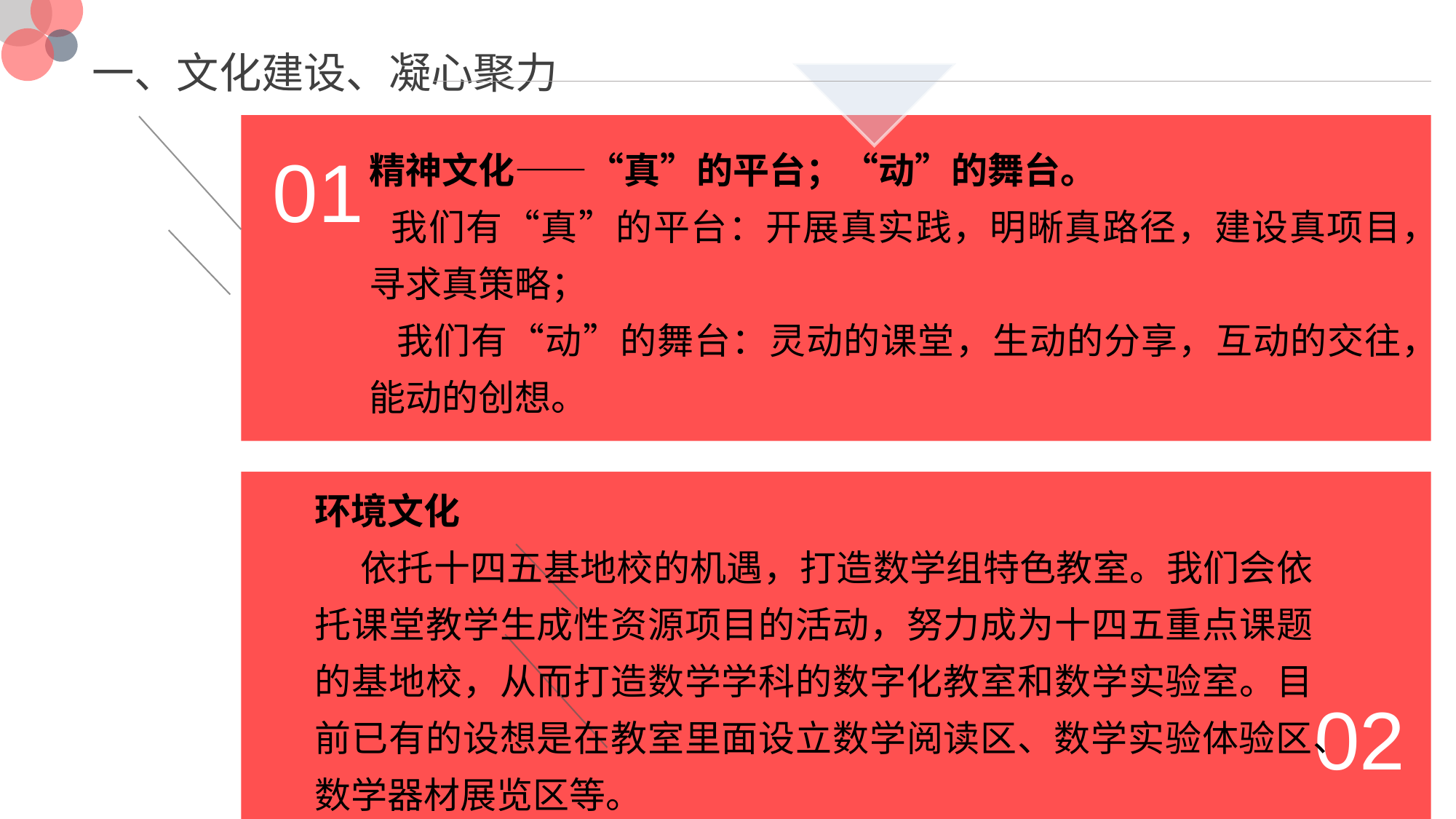

一、文化建设、凝心聚力

精神文化——“真”的平台；“动”的舞台。
  我们有“真”的平台：开展真实践，明晰真路径，建设真项目，寻求真策略；
  我们有“动”的舞台：灵动的课堂，生动的分享，互动的交往，能动的创想。

01
环境文化
      依托十四五基地校的机遇，打造数学组特色教室。我们会依托课堂教学生成性资源项目的活动，努力成为十四五重点课题的基地校，从而打造数学学科的数字化教室和数学实验室。目前已有的设想是在教室里面设立数学阅读区、数学实验体验区、数学器材展览区等。

02